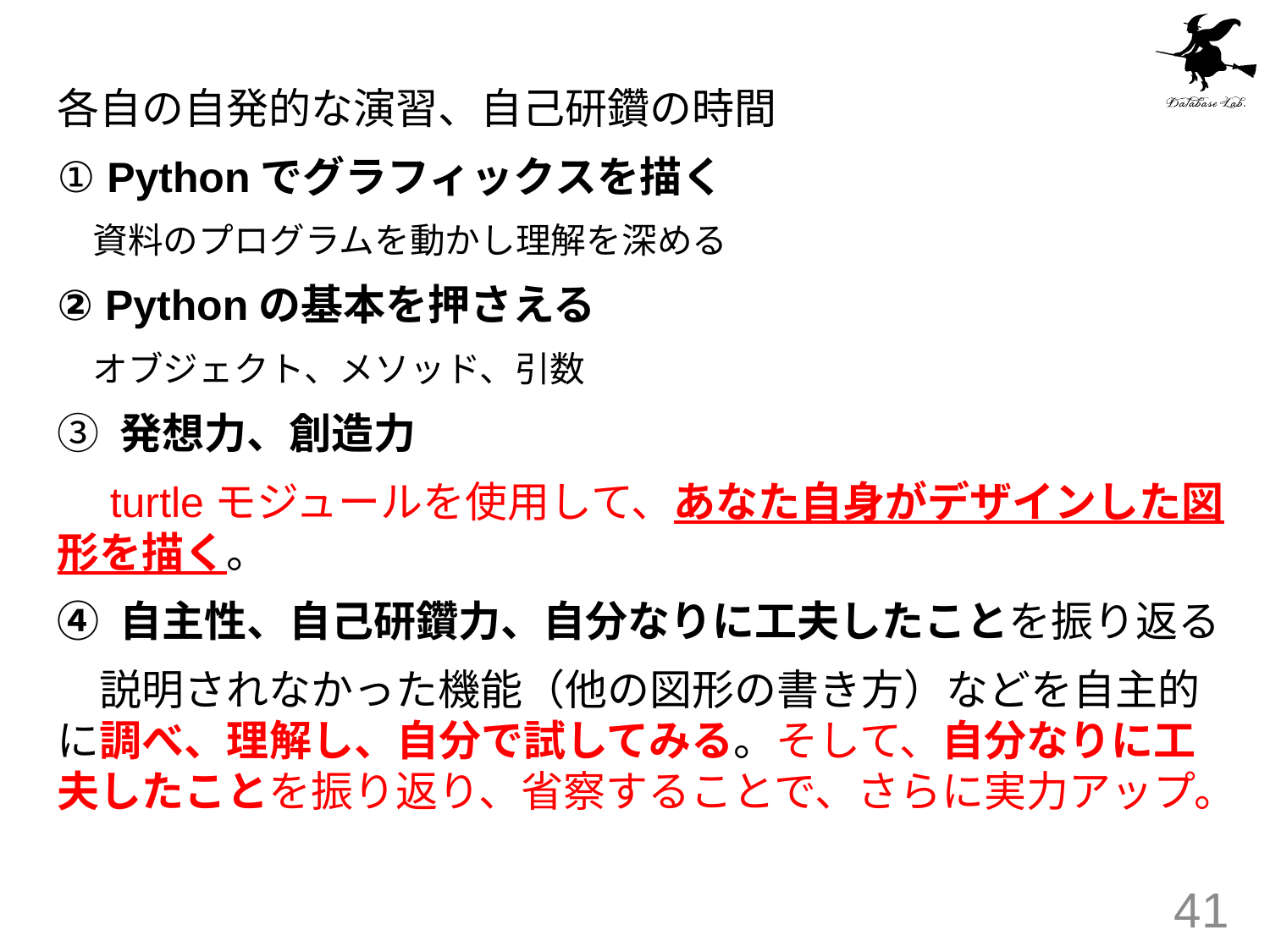

各自の自発的な演習、自己研鑽の時間
① Pythonでグラフィックスを描く
　資料のプログラムを動かし理解を深める
② Pythonの基本を押さえる
　オブジェクト、メソッド、引数
③ 発想力、創造力
　turtleモジュールを使用して、あなた自身がデザインした図形を描く。
④ 自主性、自己研鑽力、自分なりに工夫したことを振り返る
　説明されなかった機能（他の図形の書き方）などを自主的に調べ、理解し、自分で試してみる。そして、自分なりに工夫したことを振り返り、省察することで、さらに実力アップ。

41